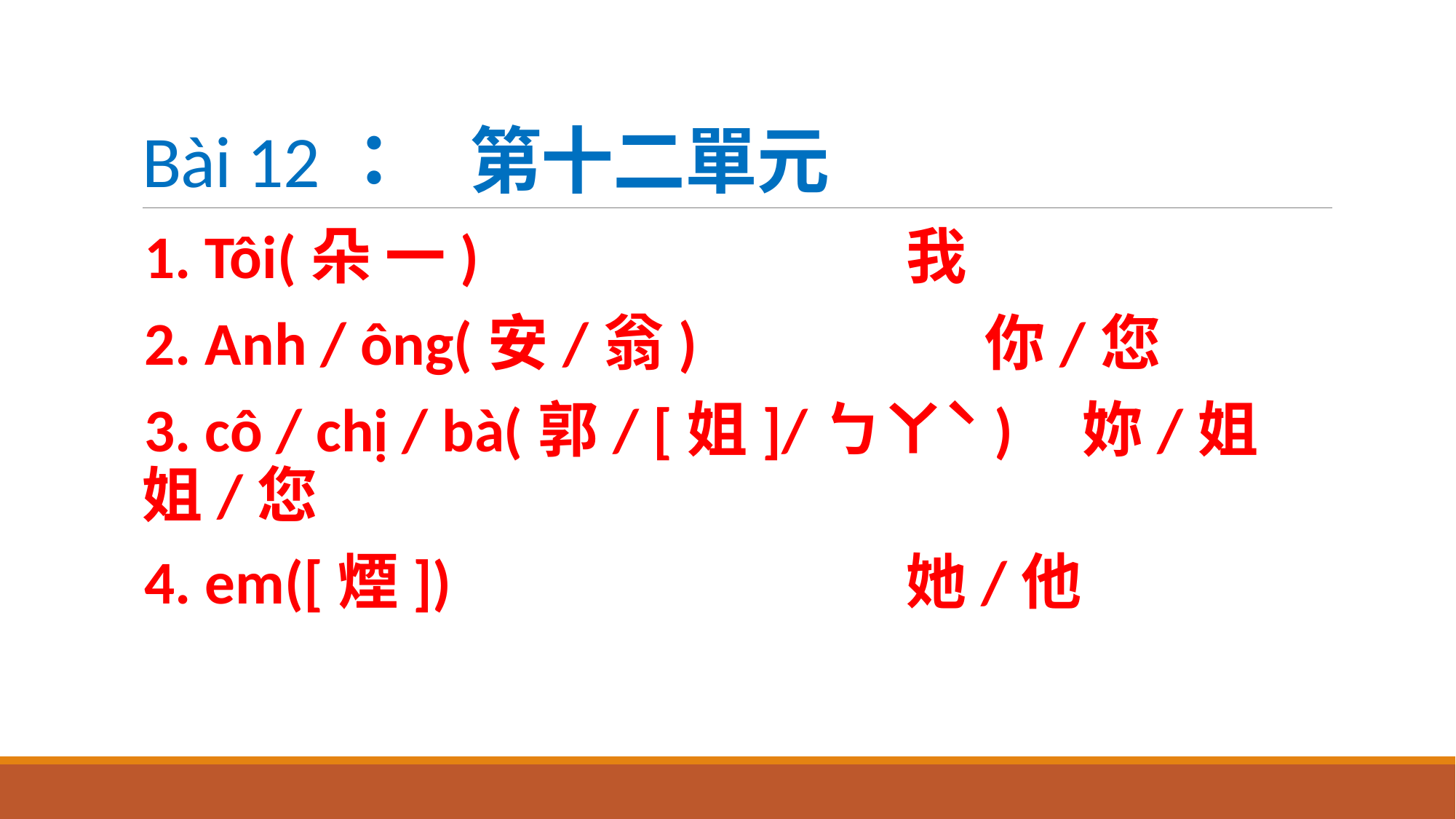

# Bài 12：	第十二單元
1. Tôi(朵 一)                          	我
2. Anh / ông(安/翁)                    你/您
3. cô / chị / bà(郭/ [姐]/ㄅㄚˋ)    妳/姐姐/您
4. em([煙])                            	她/他